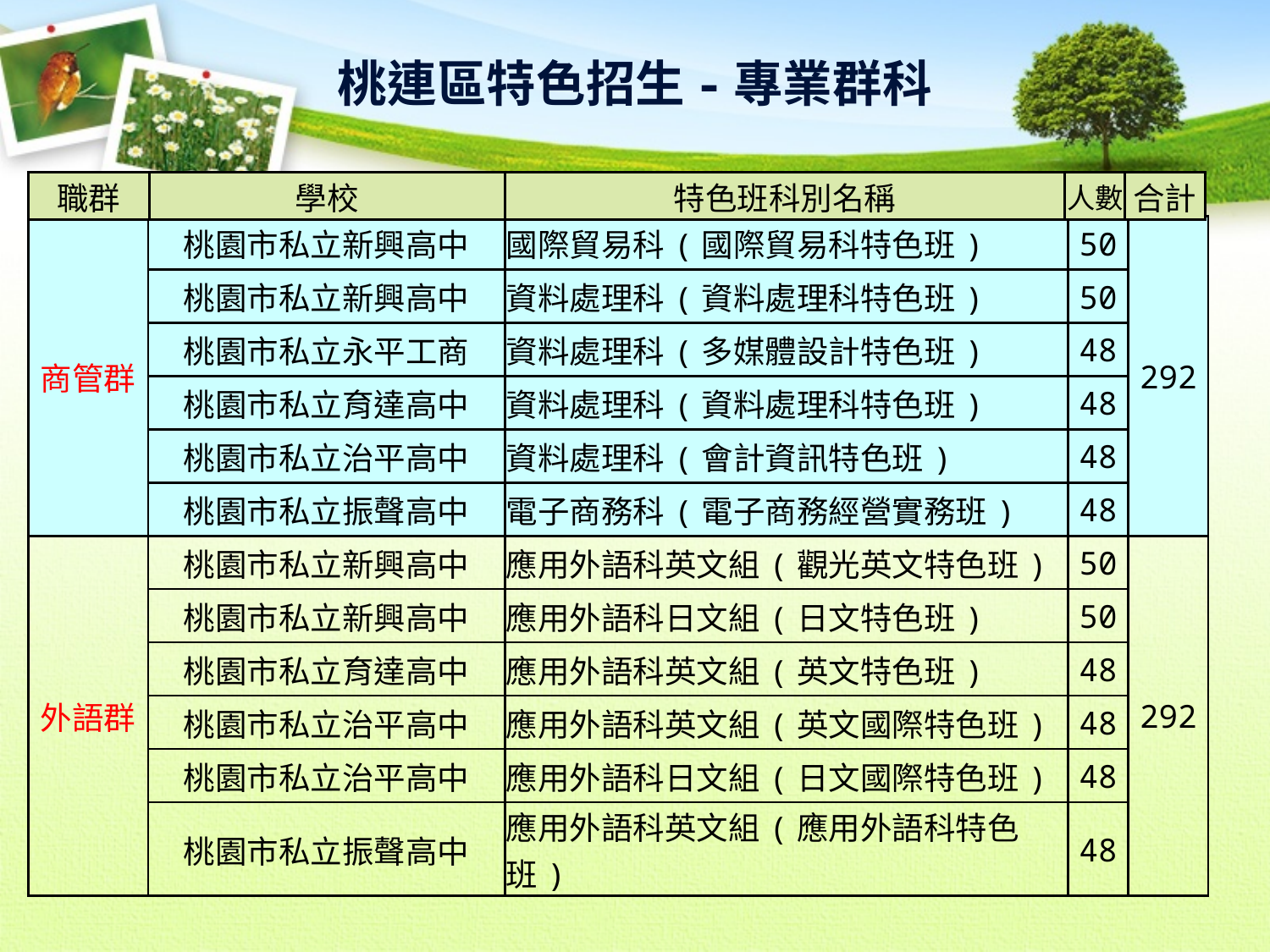

桃連區特色招生-專業群科
| 職群 | 學校 | 特色班科別名稱 | 人數 | 合計 |
| --- | --- | --- | --- | --- |
| 商管群 | 桃園市私立新興高中 | 國際貿易科(國際貿易科特色班) | 50 | 292 |
| --- | --- | --- | --- | --- |
|  | 桃園市私立新興高中 | 資料處理科(資料處理科特色班) | 50 |  |
|  | 桃園市私立永平工商 | 資料處理科(多媒體設計特色班) | 48 |  |
|  | 桃園市私立育達高中 | 資料處理科(資料處理科特色班) | 48 |  |
|  | 桃園市私立治平高中 | 資料處理科(會計資訊特色班) | 48 |  |
|  | 桃園市私立振聲高中 | 電子商務科(電子商務經營實務班) | 48 |  |
| 外語群 | 桃園市私立新興高中 | 應用外語科英文組(觀光英文特色班) | 50 | 292 |
|  | 桃園市私立新興高中 | 應用外語科日文組(日文特色班) | 50 |  |
|  | 桃園市私立育達高中 | 應用外語科英文組(英文特色班) | 48 |  |
|  | 桃園市私立治平高中 | 應用外語科英文組(英文國際特色班) | 48 |  |
|  | 桃園市私立治平高中 | 應用外語科日文組(日文國際特色班) | 48 |  |
|  | 桃園市私立振聲高中 | 應用外語科英文組(應用外語科特色班) | 48 |  |